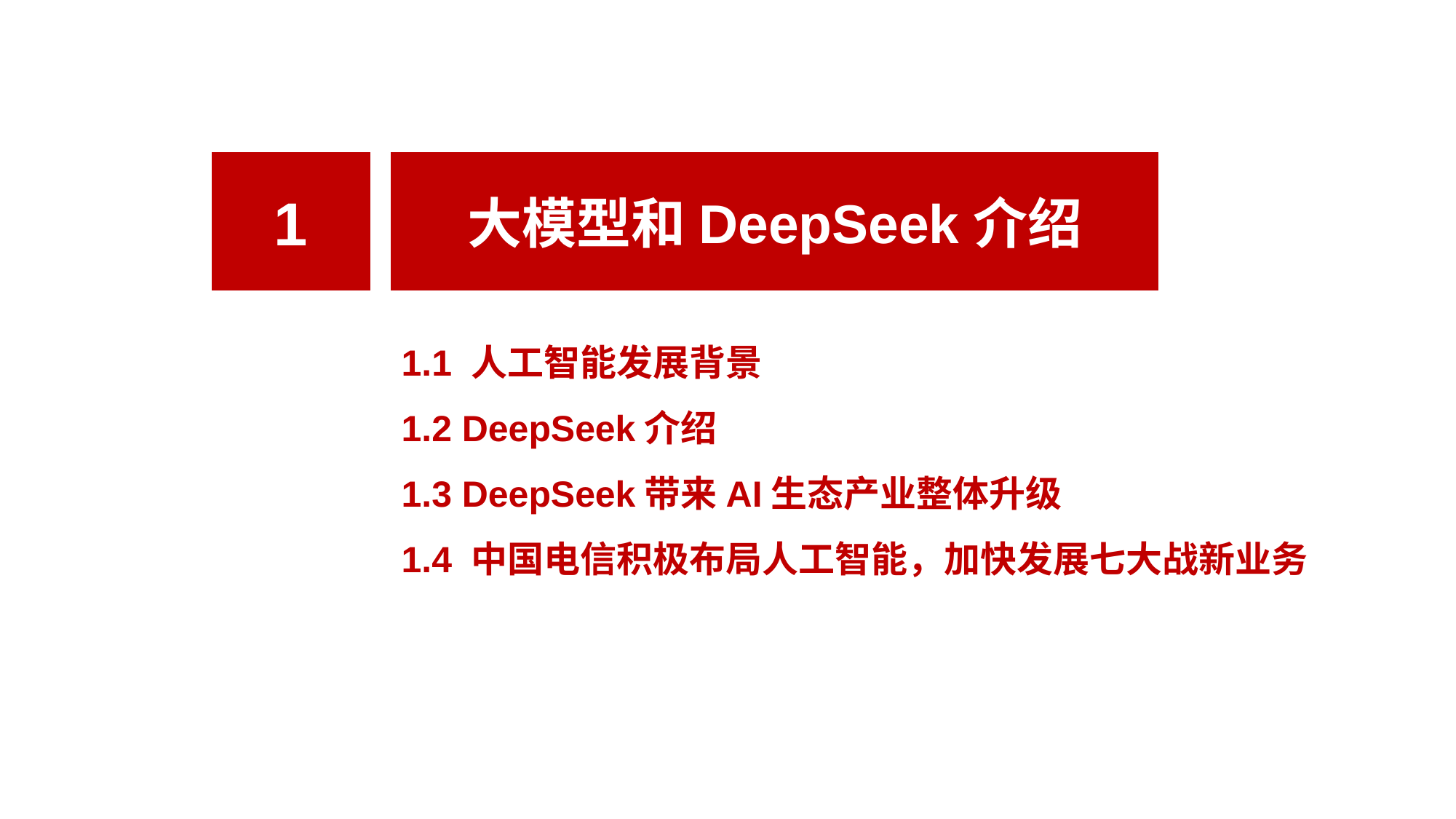

1
大模型和DeepSeek介绍
1.1 人工智能发展背景
1.2 DeepSeek介绍
1.3 DeepSeek带来AI生态产业整体升级
1.4 中国电信积极布局人工智能，加快发展七大战新业务